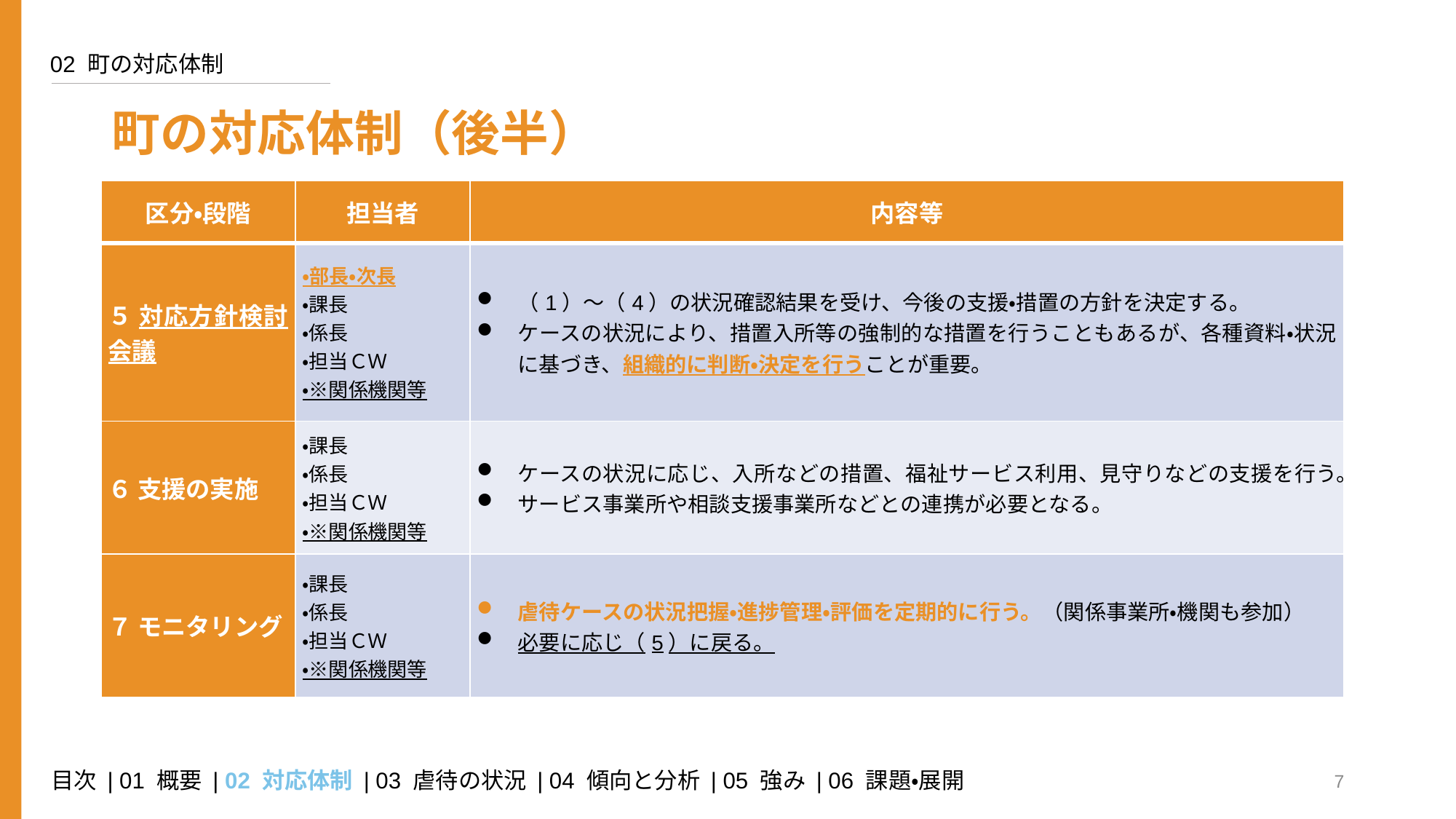

02 町の対応体制
町の対応体制（後半）
| 区分・段階 | 担当者 | 内容等 |
| --- | --- | --- |
| ５ 対応方針検討会議 | ・部長・次長 ・課長 ・係長 ・担当ＣＷ ・※関係機関等 | （1）～（4）の状況確認結果を受け、今後の支援・措置の方針を決定する。 ケースの状況により、措置入所等の強制的な措置を行うこともあるが、各種資料・状況に基づき、組織的に判断・決定を行うことが重要。 |
| ６ 支援の実施 | ・課長 ・係長 ・担当ＣＷ ・※関係機関等 | ケースの状況に応じ、入所などの措置、福祉サービス利用、見守りなどの支援を行う。 サービス事業所や相談支援事業所などとの連携が必要となる。 |
| ７ モニタリング | ・課長 ・係長 ・担当ＣＷ ・※関係機関等 | 虐待ケースの状況把握・進捗管理・評価を定期的に行う。（関係事業所・機関も参加） 必要に応じ（5）に戻る。 |
7
 目次 | 01 概要 | 02 対応体制 | 03 虐待の状況 | 04 傾向と分析 | 05 強み | 06 課題・展開